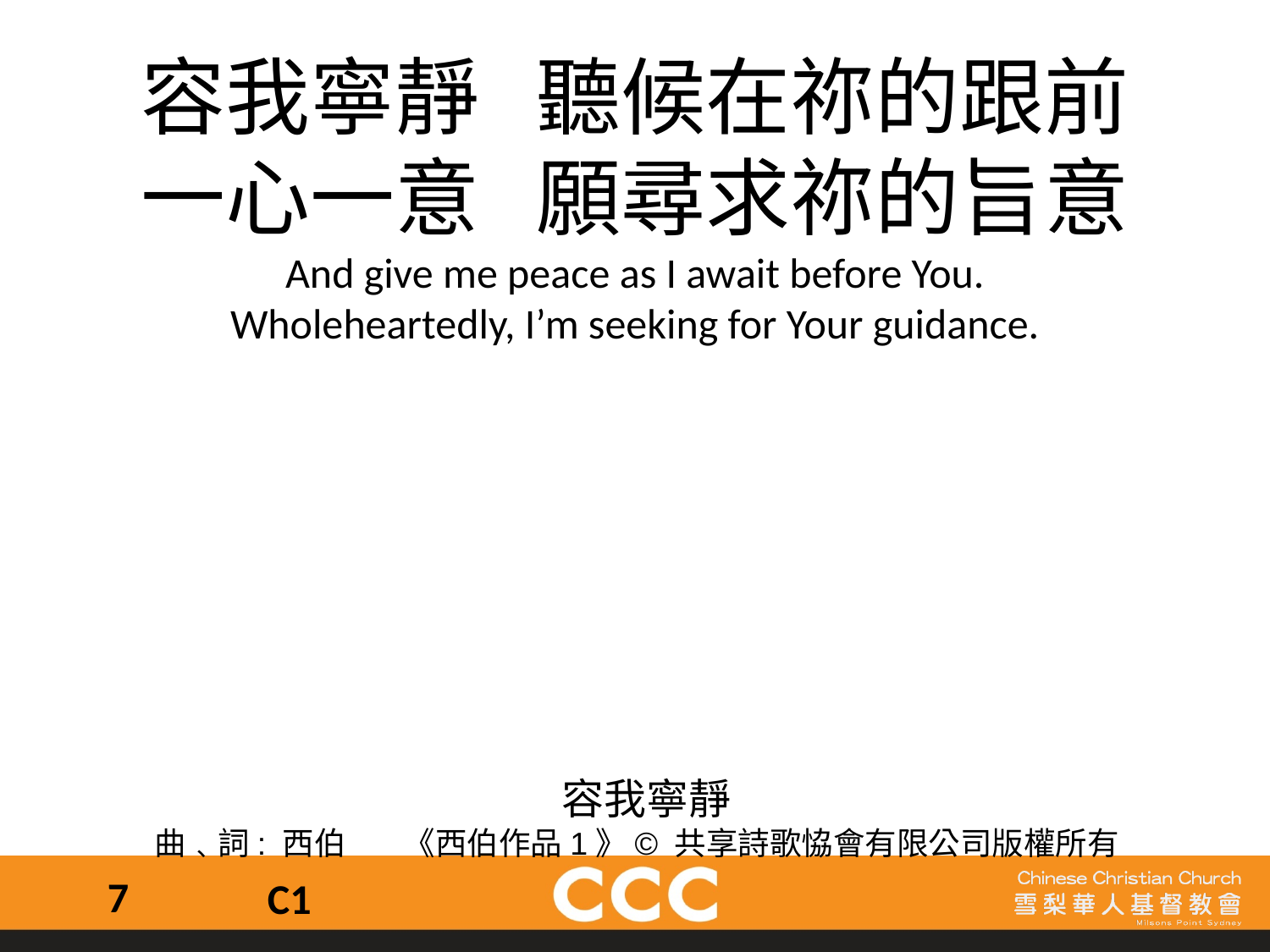

容我寧靜   聽候在祢的跟前
一心一意   願尋求祢的旨意
And give me peace as I await before You.
Wholeheartedly, I’m seeking for Your guidance.
 容我寧靜
曲﹑詞: 西伯        《西伯作品1》© 共享詩歌恊會有限公司版權所有
7
C1